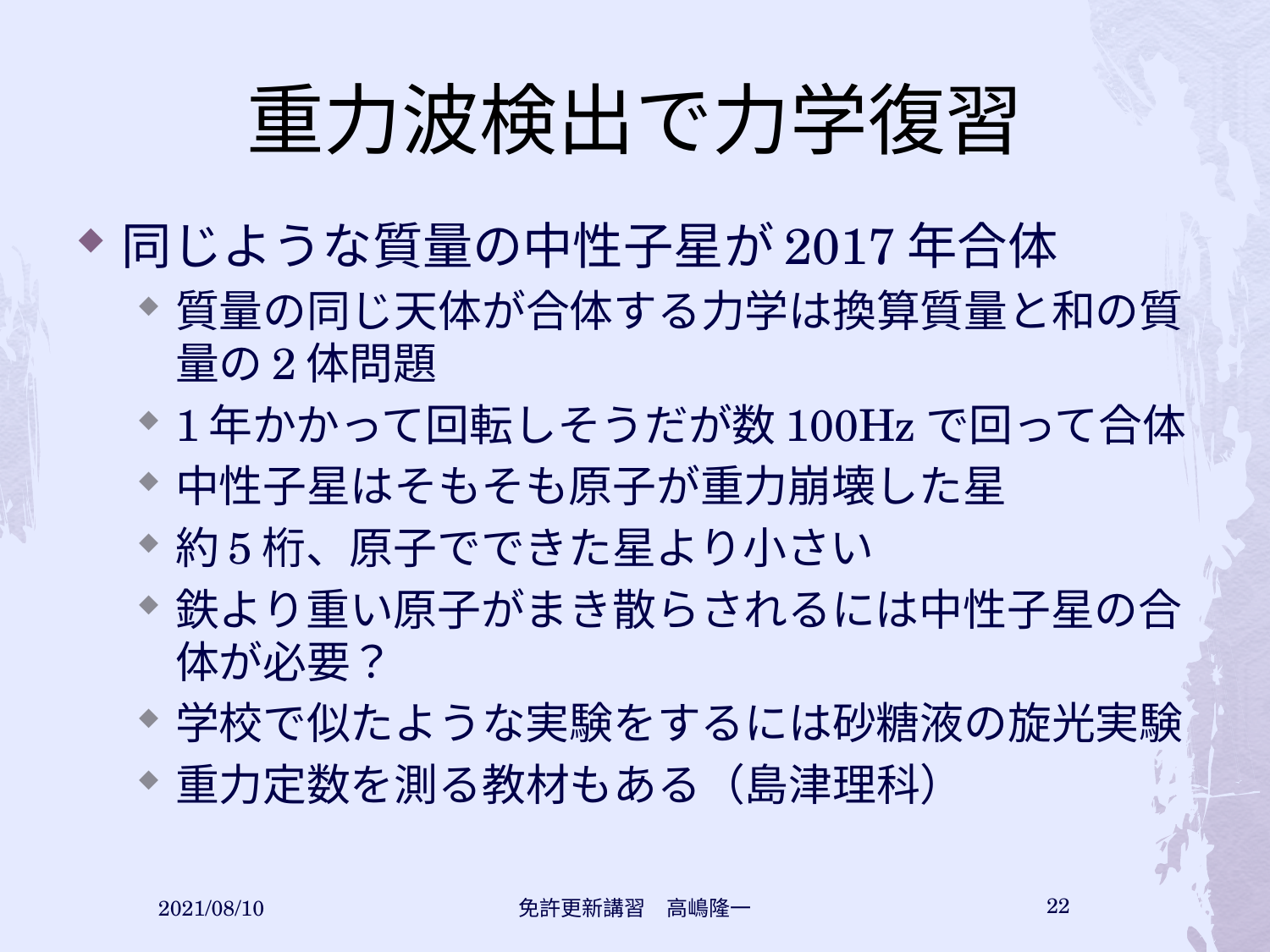

# 重力波検出で力学復習
同じような質量の中性子星が2017年合体
質量の同じ天体が合体する力学は換算質量と和の質量の2体問題
1年かかって回転しそうだが数100Hzで回って合体
中性子星はそもそも原子が重力崩壊した星
約5桁、原子でできた星より小さい
鉄より重い原子がまき散らされるには中性子星の合体が必要？
学校で似たような実験をするには砂糖液の旋光実験
重力定数を測る教材もある（島津理科）
2021/08/10
免許更新講習　高嶋隆一
22